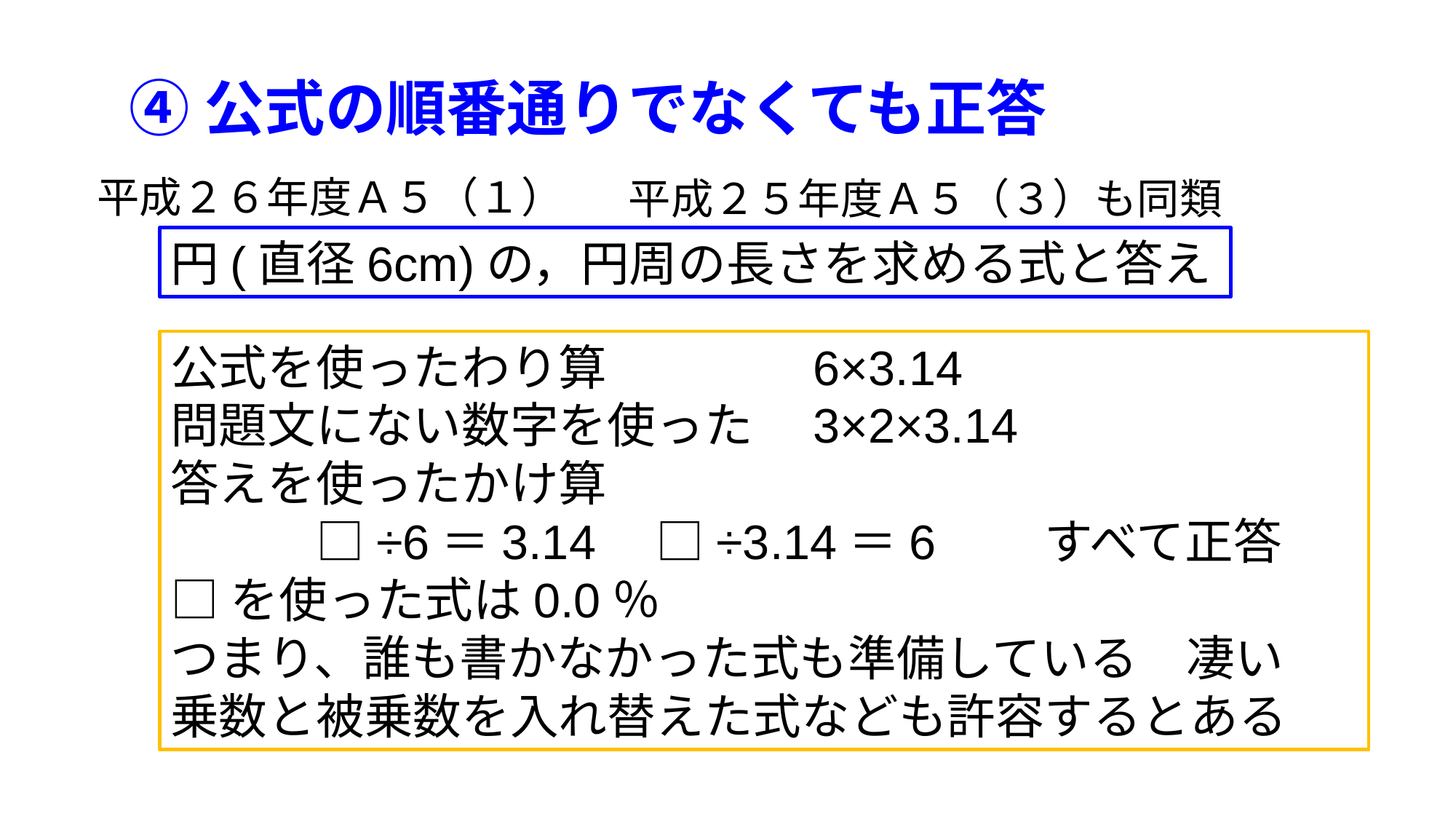

④公式の順番通りでなくても正答
平成２６年度Ａ５（１）
平成２５年度Ａ５（３）も同類
円(直径6cm)の，円周の長さを求める式と答え
公式を使ったわり算　　　　6×3.14
問題文にない数字を使った　3×2×3.14
答えを使ったかけ算
　　　□÷6＝3.14　□÷3.14＝6　　すべて正答
□を使った式は0.0％
つまり、誰も書かなかった式も準備している　凄い
乗数と被乗数を入れ替えた式なども許容するとある